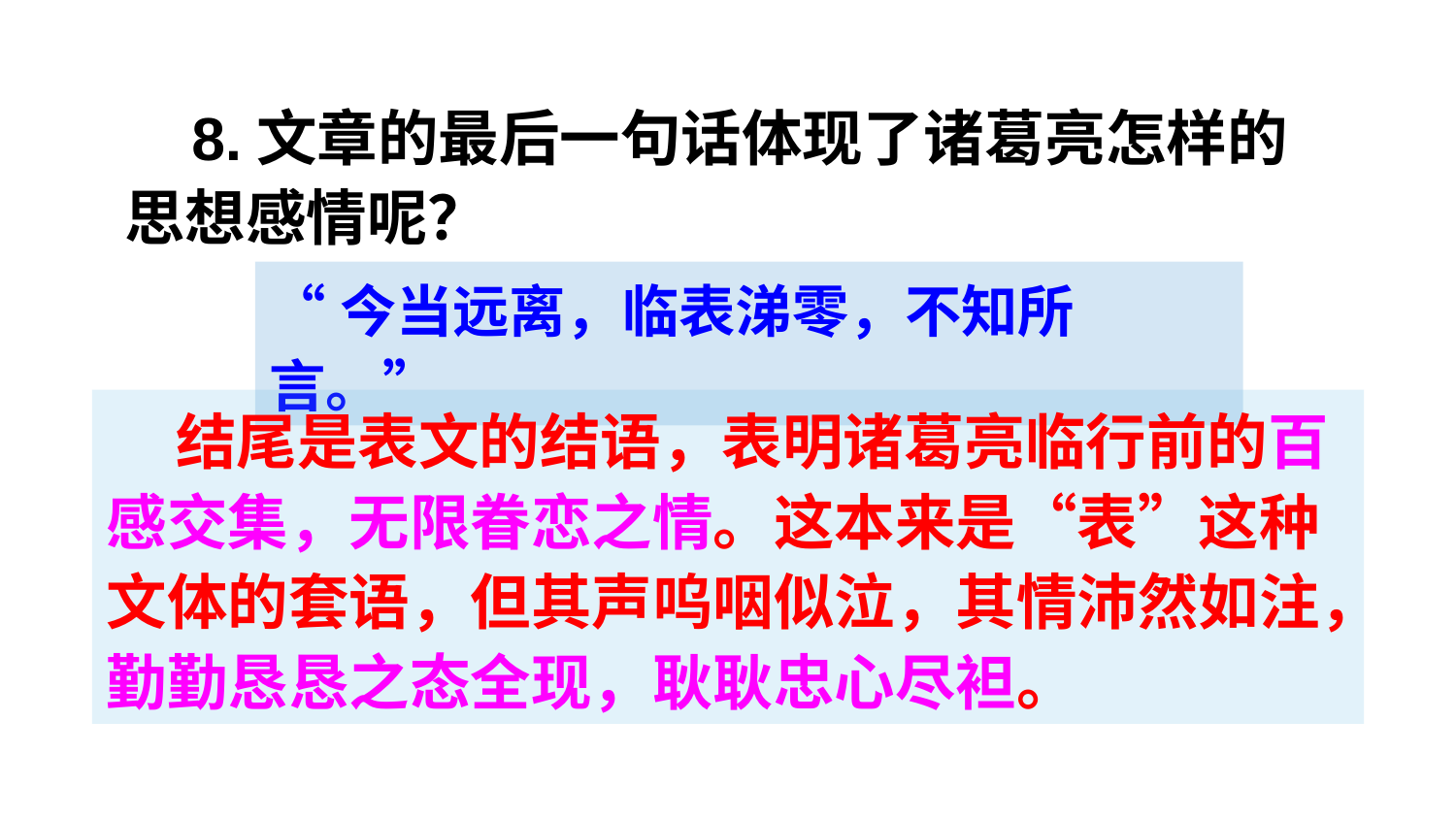

8.文章的最后一句话体现了诸葛亮怎样的思想感情呢？
“今当远离，临表涕零，不知所言。”
    结尾是表文的结语，表明诸葛亮临行前的百感交集，无限眷恋之情。这本来是“表”这种文体的套语，但其声呜咽似泣，其情沛然如注，勤勤恳恳之态全现，耿耿忠心尽袒。